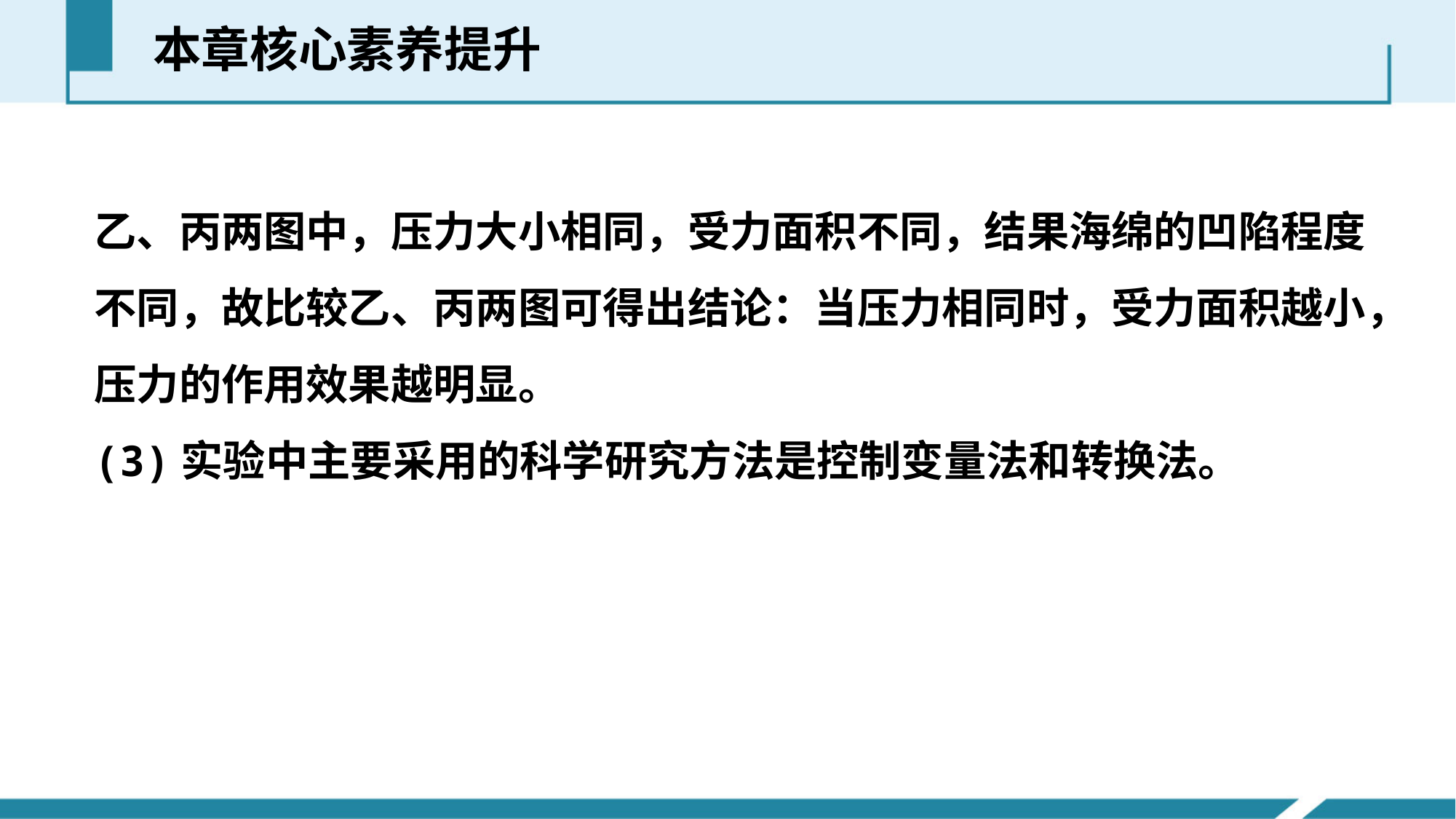

本章核心素养提升
乙、丙两图中，压力大小相同，受力面积不同，结果海绵的凹陷程度不同，故比较乙、丙两图可得出结论：当压力相同时，受力面积越小，压力的作用效果越明显。
(3)实验中主要采用的科学研究方法是控制变量法和转换法。